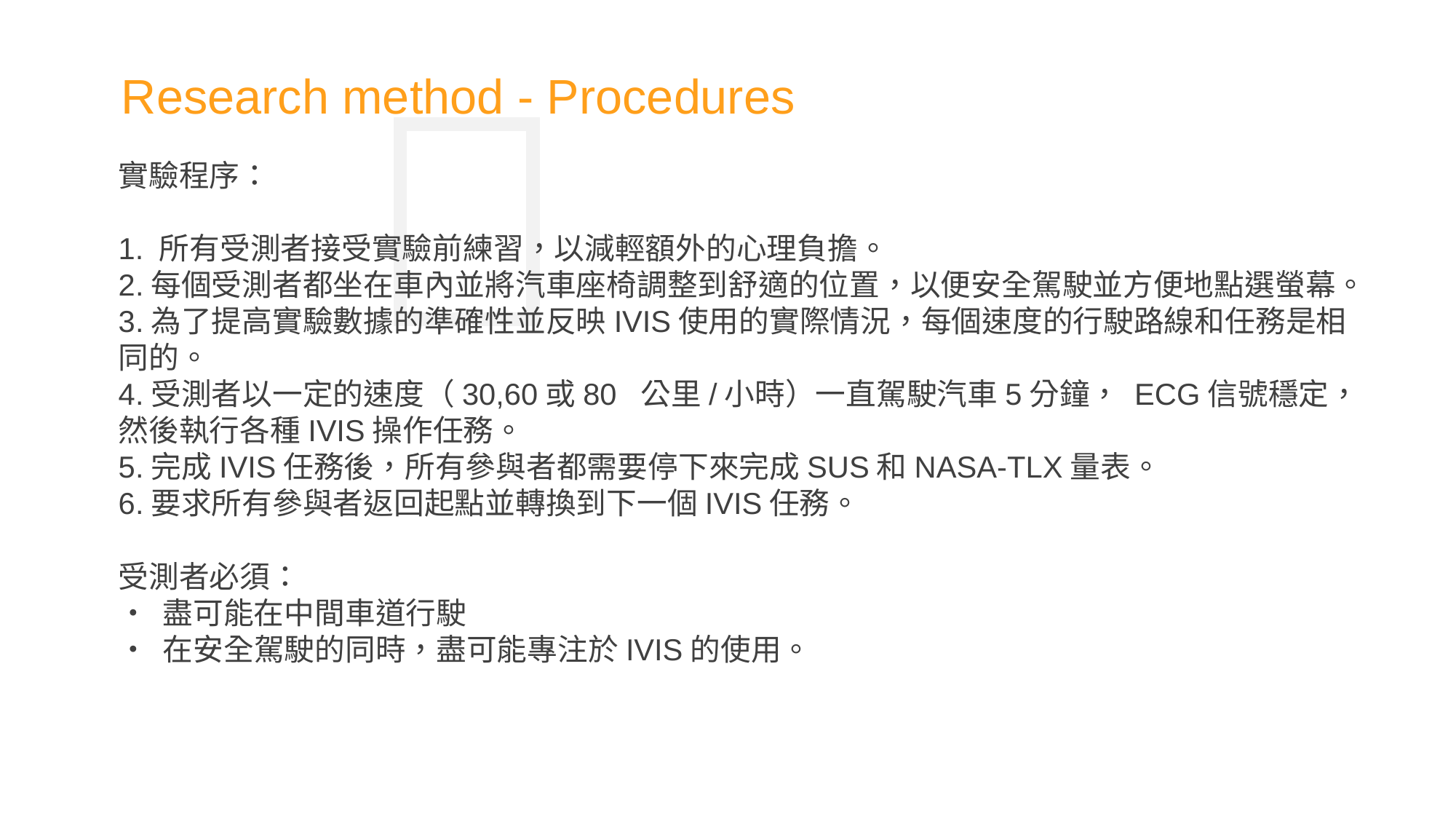

Research method - Procedures

實驗程序：

所有受測者接受實驗前練習，以減輕額外的心理負擔。
2.每個受測者都坐在車內並將汽車座椅調整到舒適的位置，以便安全駕駛並方便地點選螢幕。
3.為了提高實驗數據的準確性並反映IVIS使用的實際情況，每個速度的行駛路線和任務是相同的。
4.受測者以一定的速度（30,60或80  公里/小時）一直駕駛汽車5分鐘， ECG信號穩定，然後執行各種IVIS操作任務。
5.完成IVIS任務後，所有參與者都需要停下來完成SUS和NASA-TLX量表。
6.要求所有參與者返回起點並轉換到下一個IVIS任務。

受測者必須：
• 盡可能在中間車道行駛
• 在安全駕駛的同時，盡可能專注於IVIS的使用。